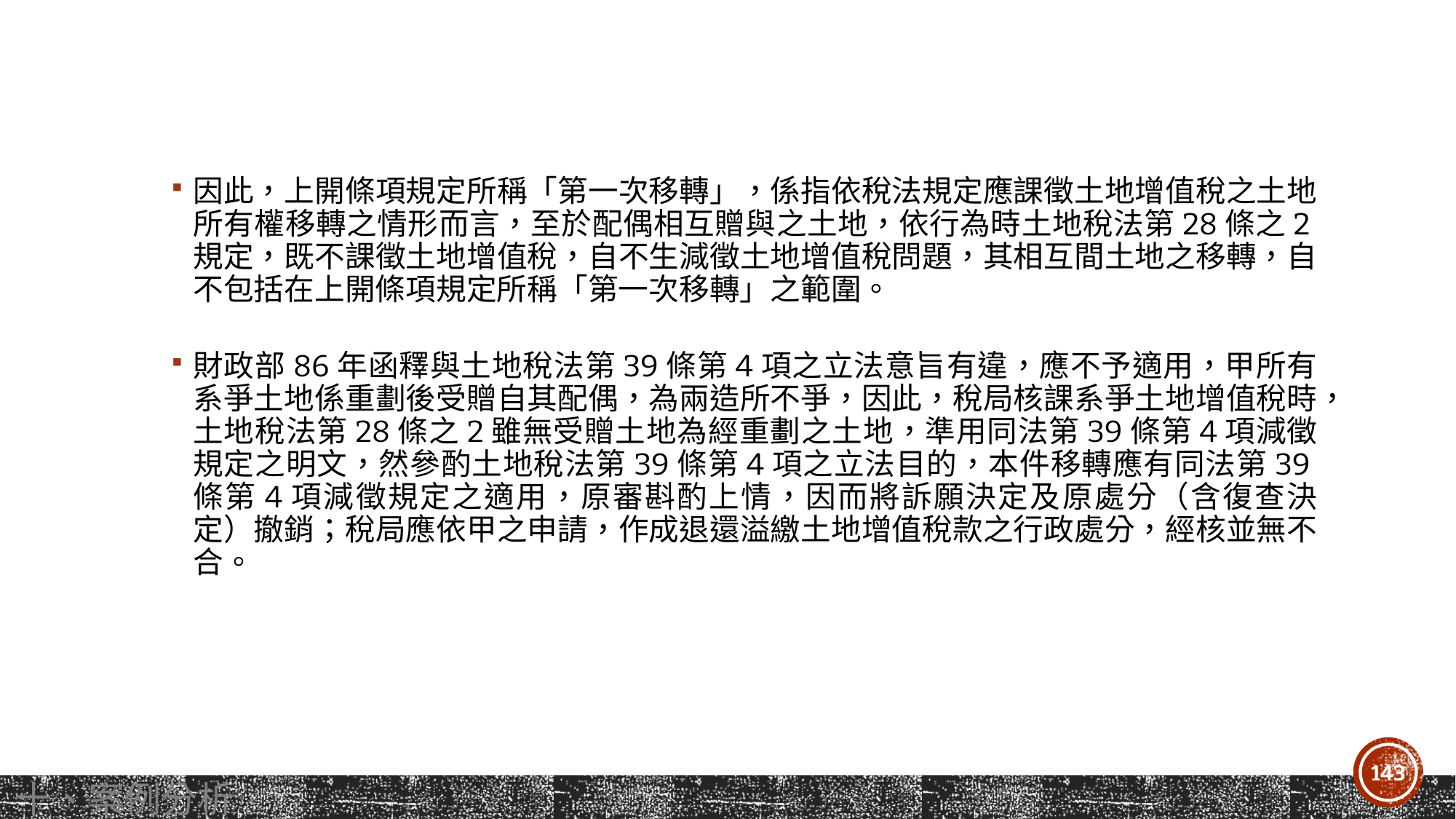

#
因此，上開條項規定所稱「第一次移轉」，係指依稅法規定應課徵土地增值稅之土地所有權移轉之情形而言，至於配偶相互贈與之土地，依行為時土地稅法第28條之2規定，既不課徵土地增值稅，自不生減徵土地增值稅問題，其相互間土地之移轉，自不包括在上開條項規定所稱「第一次移轉」之範圍。

財政部86年函釋與土地稅法第39條第4項之立法意旨有違，應不予適用，甲所有系爭土地係重劃後受贈自其配偶，為兩造所不爭，因此，稅局核課系爭土地增值稅時，土地稅法第28條之2雖無受贈土地為經重劃之土地，準用同法第39條第4項減徵規定之明文，然參酌土地稅法第39條第4項之立法目的，本件移轉應有同法第39條第4項減徵規定之適用，原審斟酌上情，因而將訴願決定及原處分（含復查決定）撤銷；稅局應依甲之申請，作成退還溢繳土地增值稅款之行政處分，經核並無不合。
143